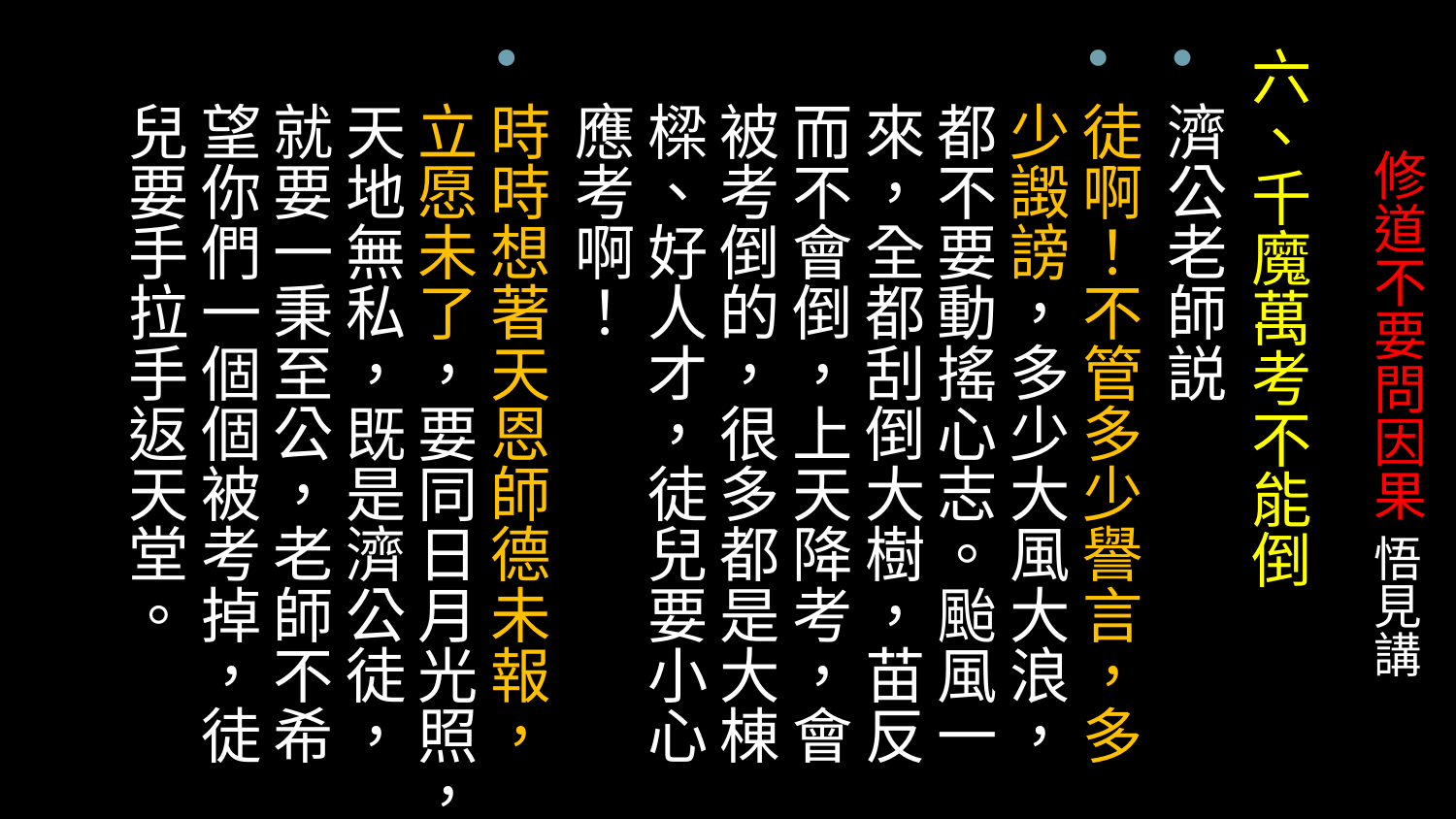

六、千魔萬考不能倒
濟公老師説
徒啊！不管多少譽言，多少譭謗，多少大風大浪，都不要動搖心志。颱風一來，全都刮倒大樹，苗反而不會倒，上天降考，會被考倒的，很多都是大棟樑、好人才，徒兒要小心應考啊！
時時想著天恩師德未報，立愿未了，要同日月光照，天地無私，既是濟公徒，就要一秉至公，老師不希望你們一個個被考掉，徒兒要手拉手返天堂。

# 修道不要問因果 悟見講